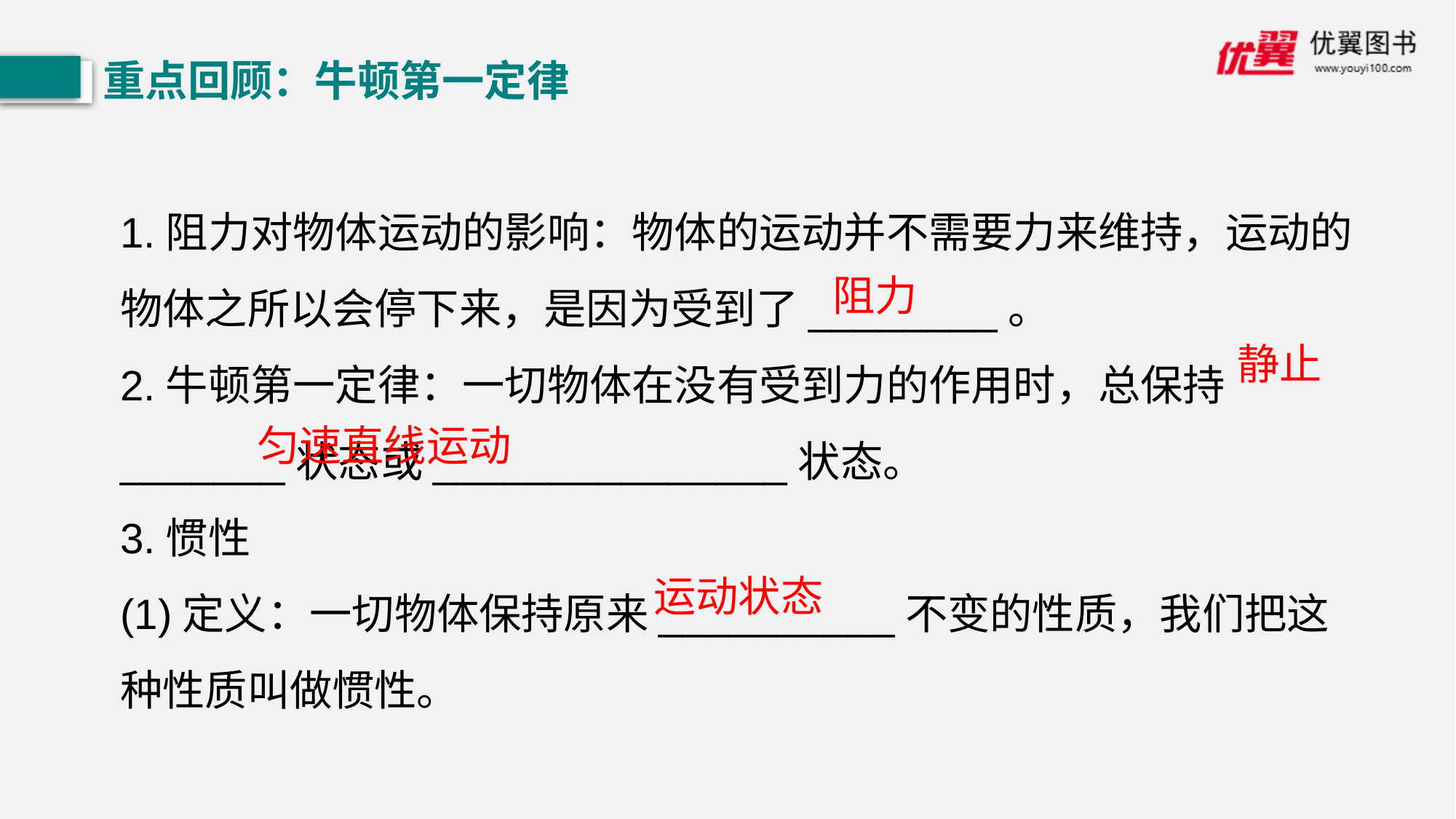

重点回顾：牛顿第一定律

1.阻力对物体运动的影响：物体的运动并不需要力来维持，运动的物体之所以会停下来，是因为受到了________。
2.牛顿第一定律：一切物体在没有受到力的作用时，总保持_______状态或_______________状态。
3.惯性
(1)定义：一切物体保持原来__________不变的性质，我们把这种性质叫做惯性。
阻力
静止
匀速直线运动
运动状态